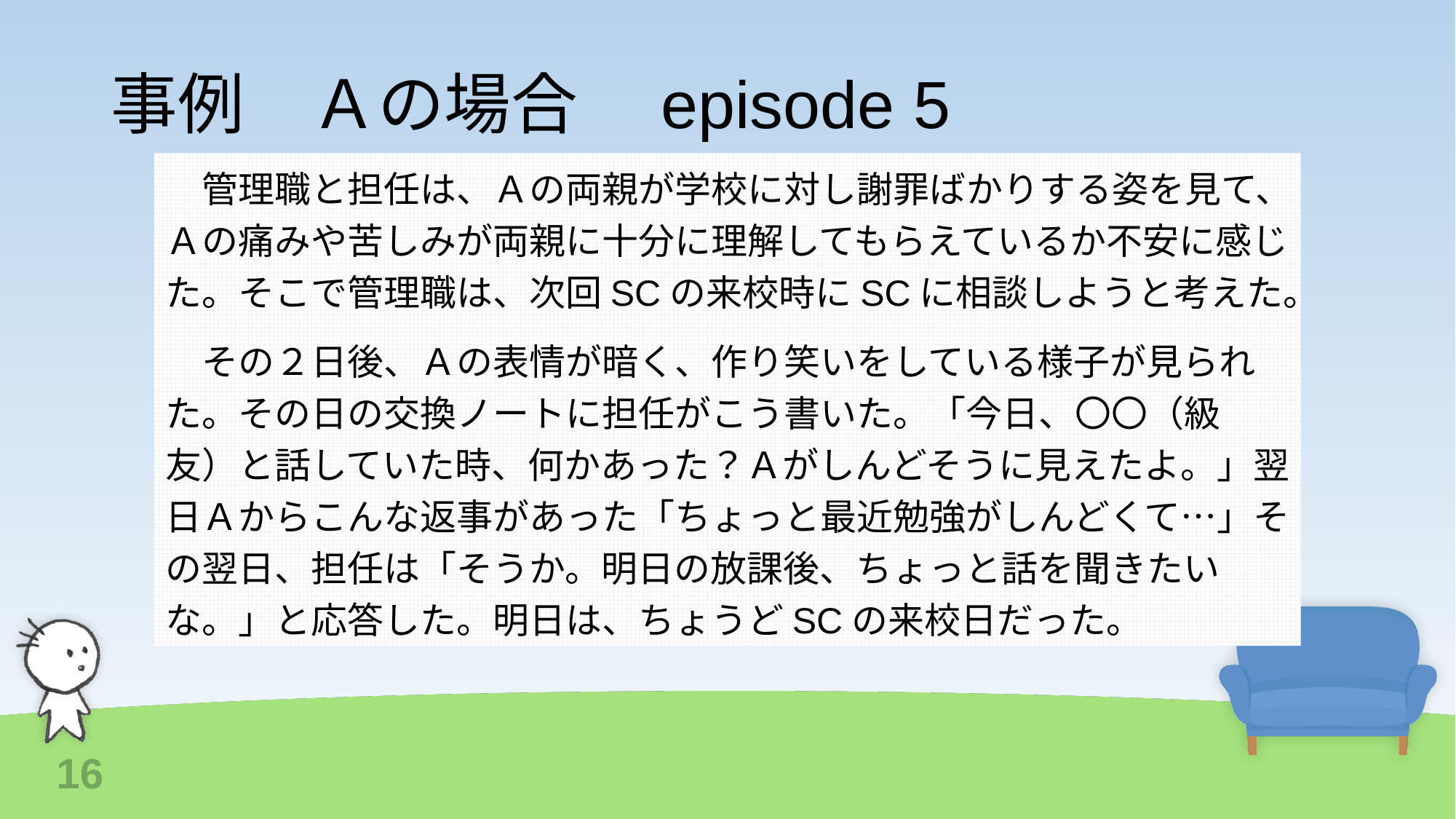

# 事例　Ａの場合　episode 5
　管理職と担任は、Ａの両親が学校に対し謝罪ばかりする姿を見て、Ａの痛みや苦しみが両親に十分に理解してもらえているか不安に感じた。そこで管理職は、次回SCの来校時にSCに相談しようと考えた。
　その２日後、Ａの表情が暗く、作り笑いをしている様子が見られた。その日の交換ノートに担任がこう書いた。「今日、〇〇（級友）と話していた時、何かあった？Ａがしんどそうに見えたよ。」翌日Ａからこんな返事があった「ちょっと最近勉強がしんどくて…」その翌日、担任は「そうか。明日の放課後、ちょっと話を聞きたいな。」と応答した。明日は、ちょうどSCの来校日だった。
16